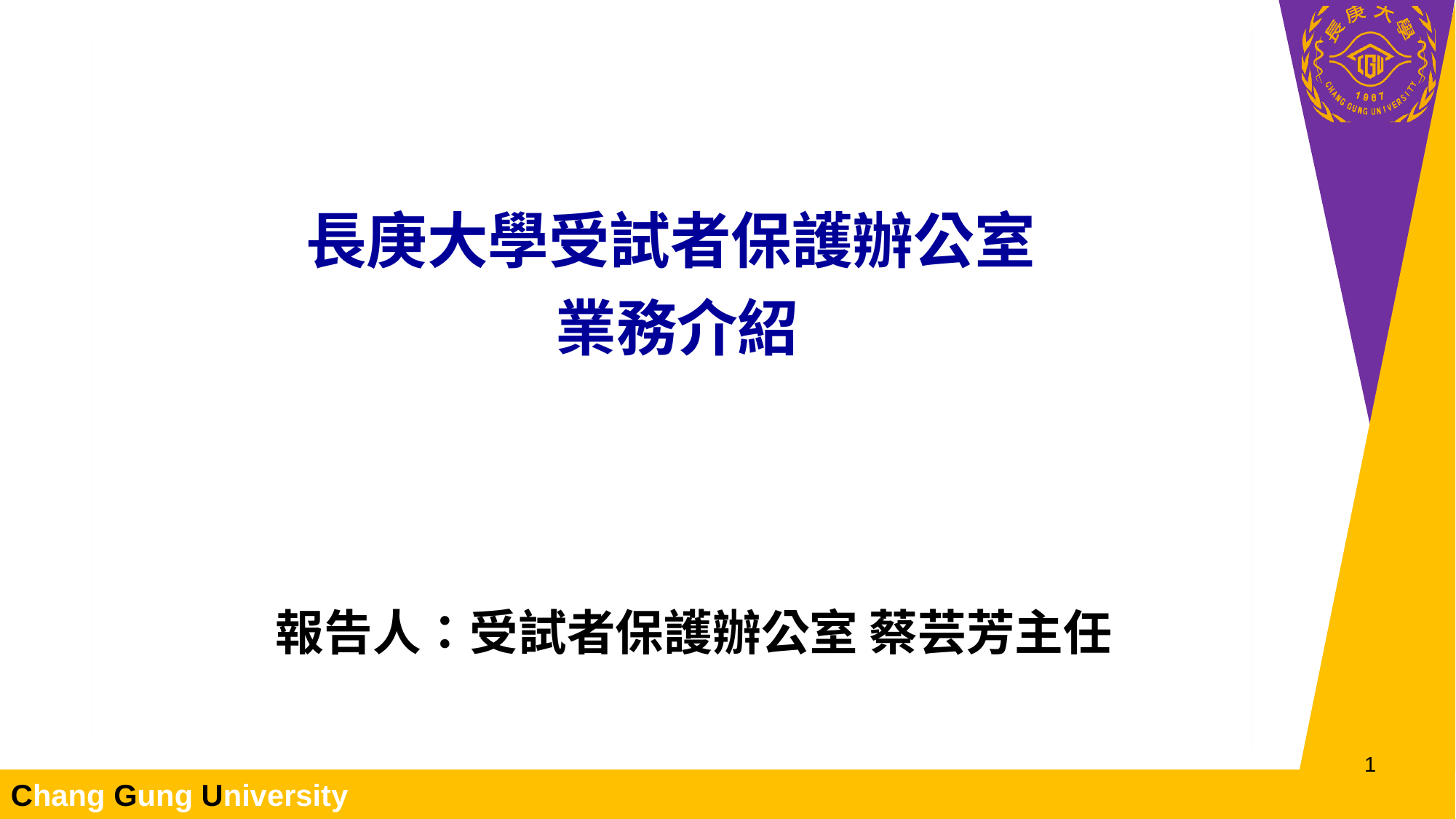

# 長庚大學受試者保護辦公室 業務介紹
報告人：受試者保護辦公室 蔡芸芳主任

1